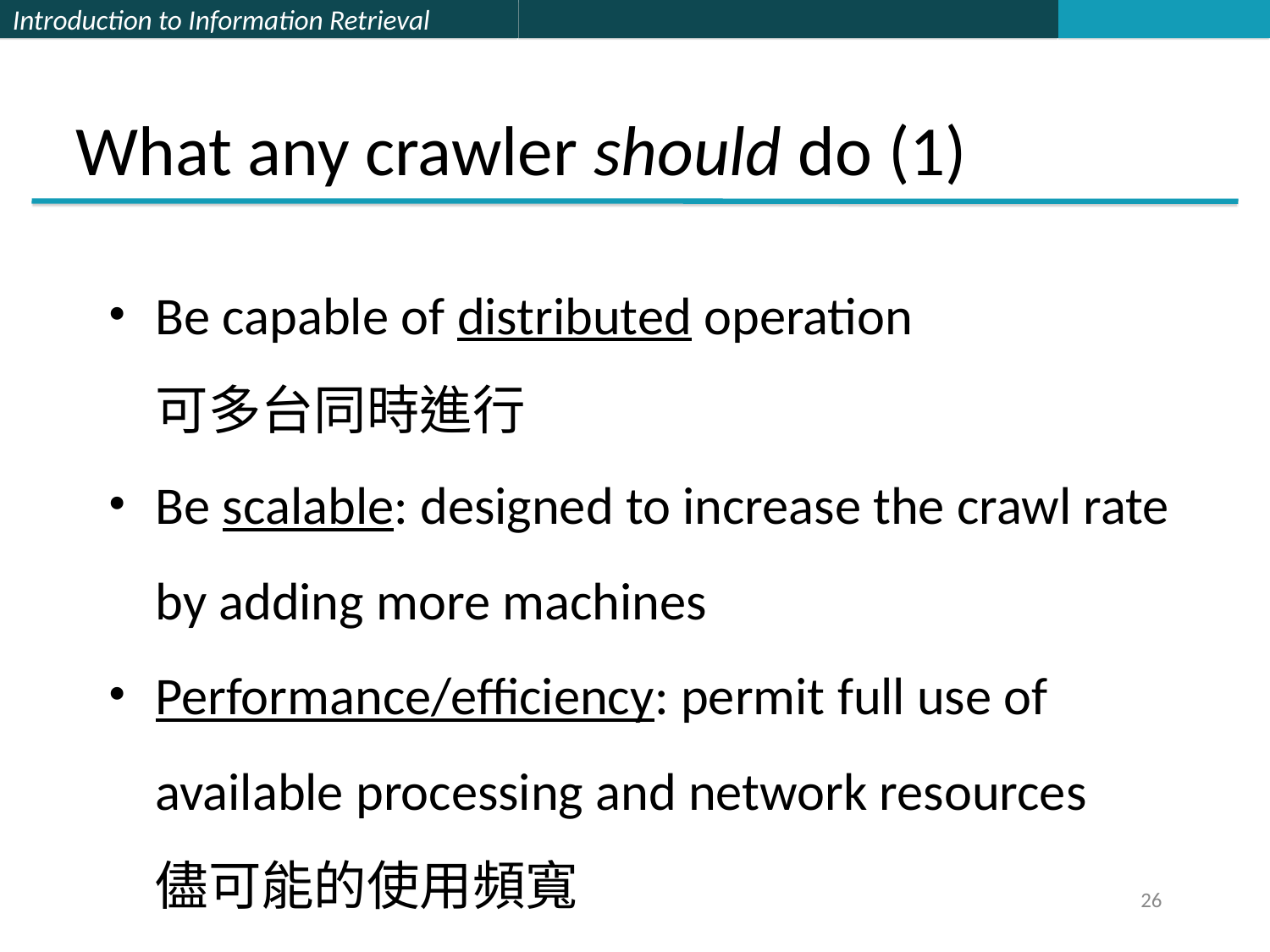

# What any crawler should do (1)
Be capable of distributed operation
	可多台同時進行
Be scalable: designed to increase the crawl rate by adding more machines
Performance/efficiency: permit full use of available processing and network resources
	儘可能的使用頻寬
26